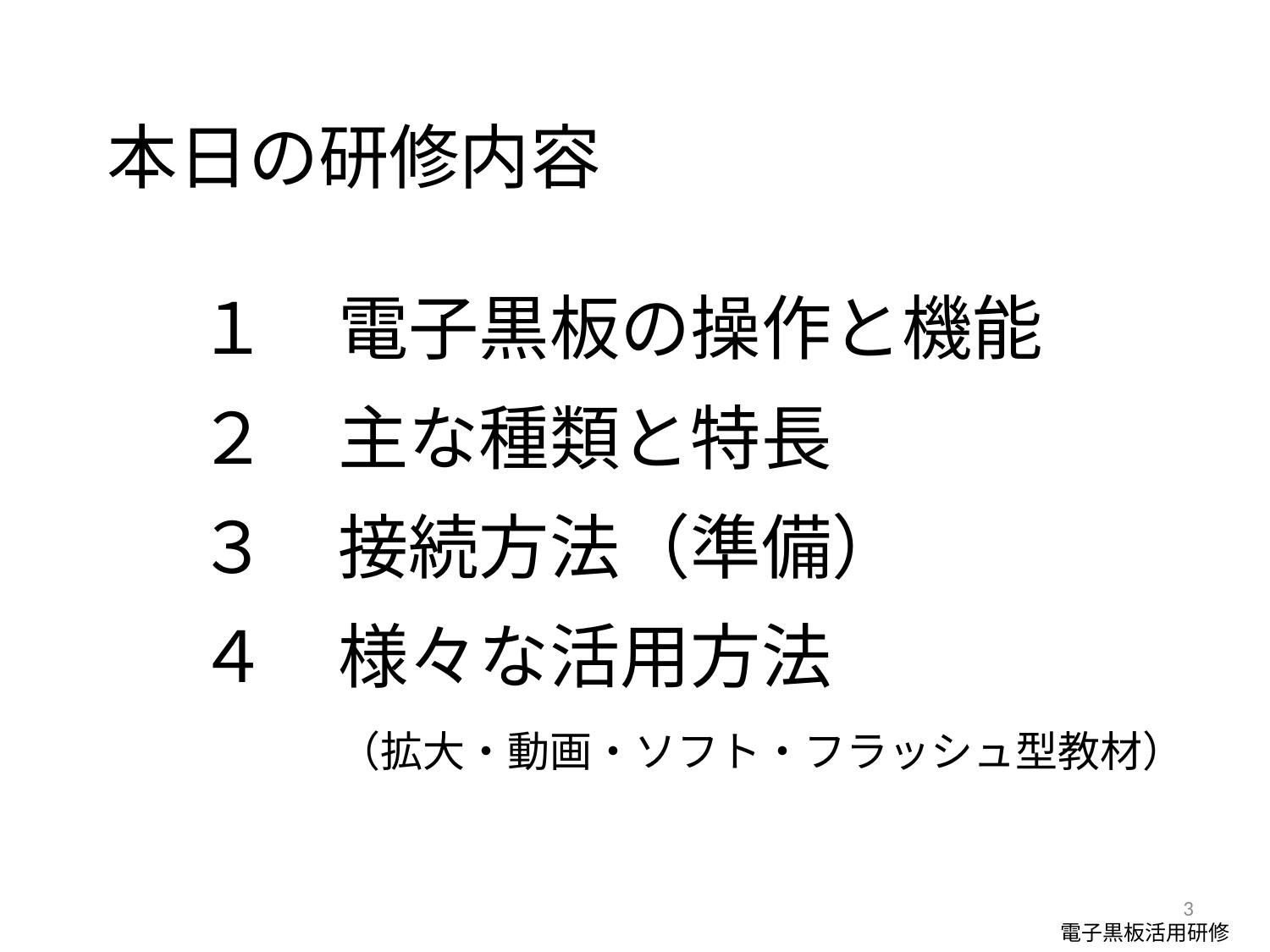

本日の研修内容
１　電子黒板の操作と機能
２　主な種類と特長
３　接続方法（準備）
４　様々な活用方法
　　（拡大・動画・ソフト・フラッシュ型教材）
3
電子黒板活用研修